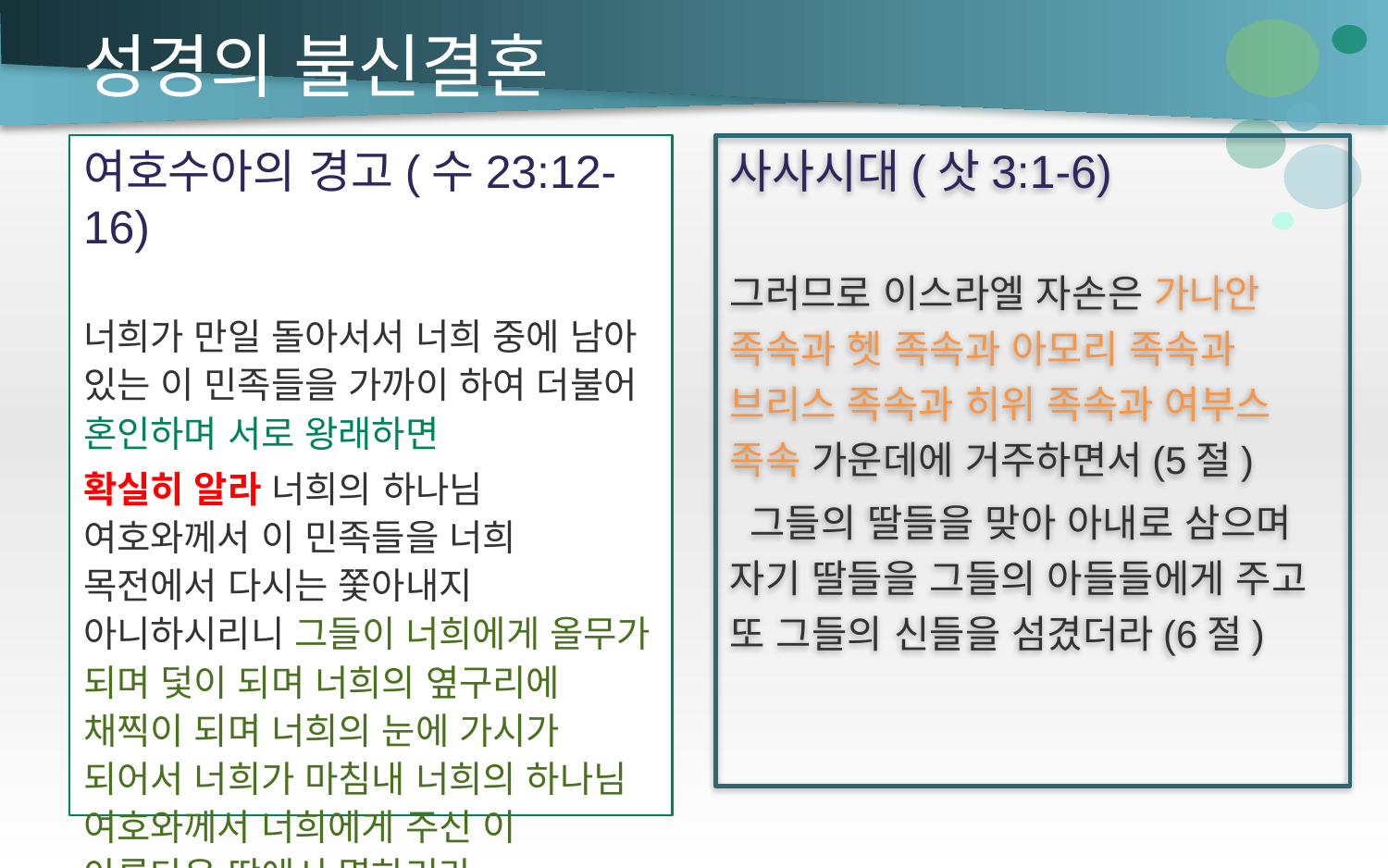

# 성경의 불신결혼
여호수아의 경고(수23:12-16)

너희가 만일 돌아서서 너희 중에 남아 있는 이 민족들을 가까이 하여 더불어 혼인하며 서로 왕래하면
확실히 알라 너희의 하나님 여호와께서 이 민족들을 너희 목전에서 다시는 쫓아내지 아니하시리니 그들이 너희에게 올무가 되며 덫이 되며 너희의 옆구리에 채찍이 되며 너희의 눈에 가시가 되어서 너희가 마침내 너희의 하나님 여호와께서 너희에게 주신 이 아름다운 땅에서 멸하리라
사사시대(삿3:1-6)

그러므로 이스라엘 자손은 가나안 족속과 헷 족속과 아모리 족속과 브리스 족속과 히위 족속과 여부스 족속 가운데에 거주하면서(5절)
 그들의 딸들을 맞아 아내로 삼으며 자기 딸들을 그들의 아들들에게 주고 또 그들의 신들을 섬겼더라(6절)